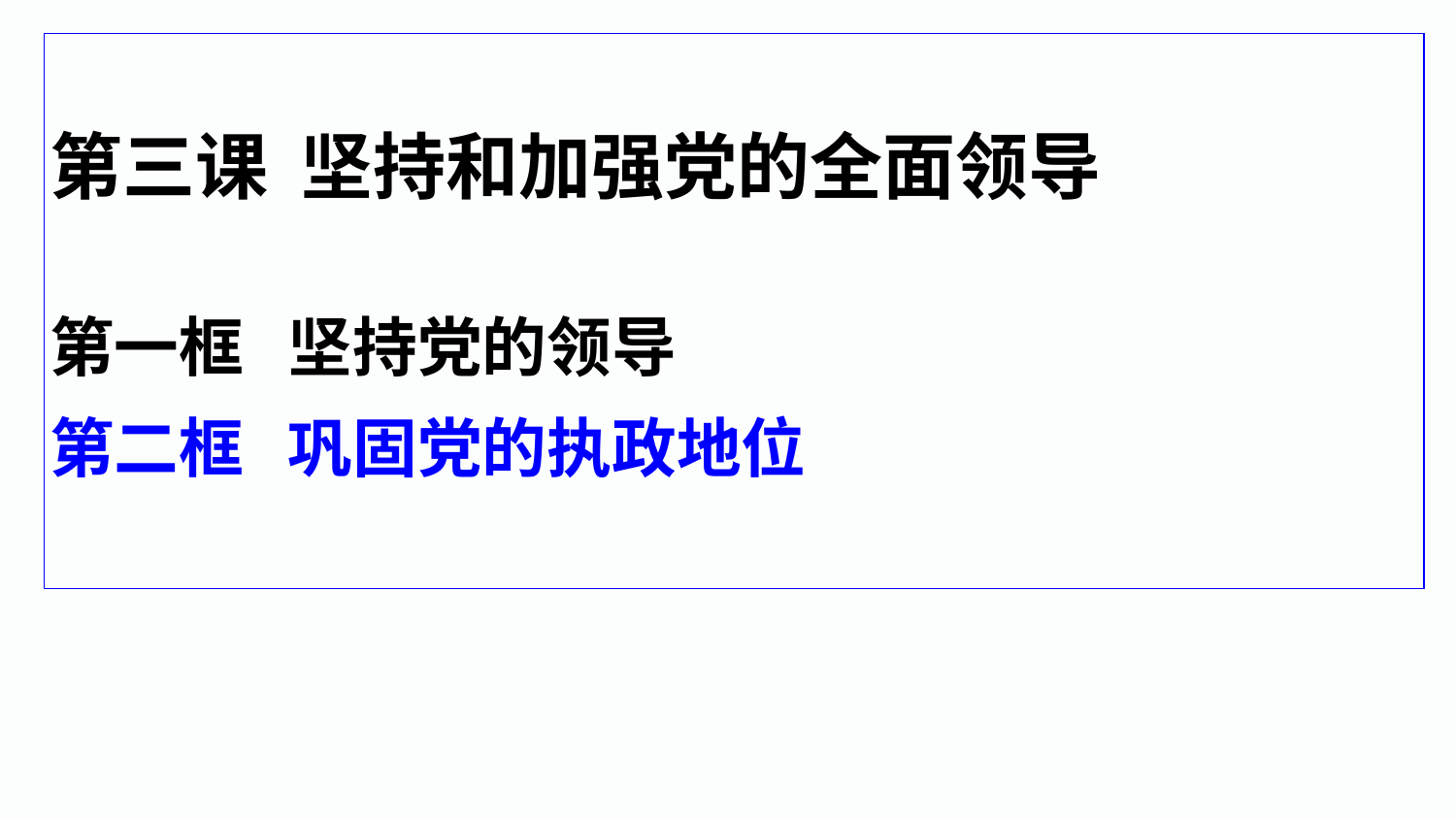

第三课  坚持和加强党的全面领导
第一框   坚持党的领导
第二框   巩固党的执政地位